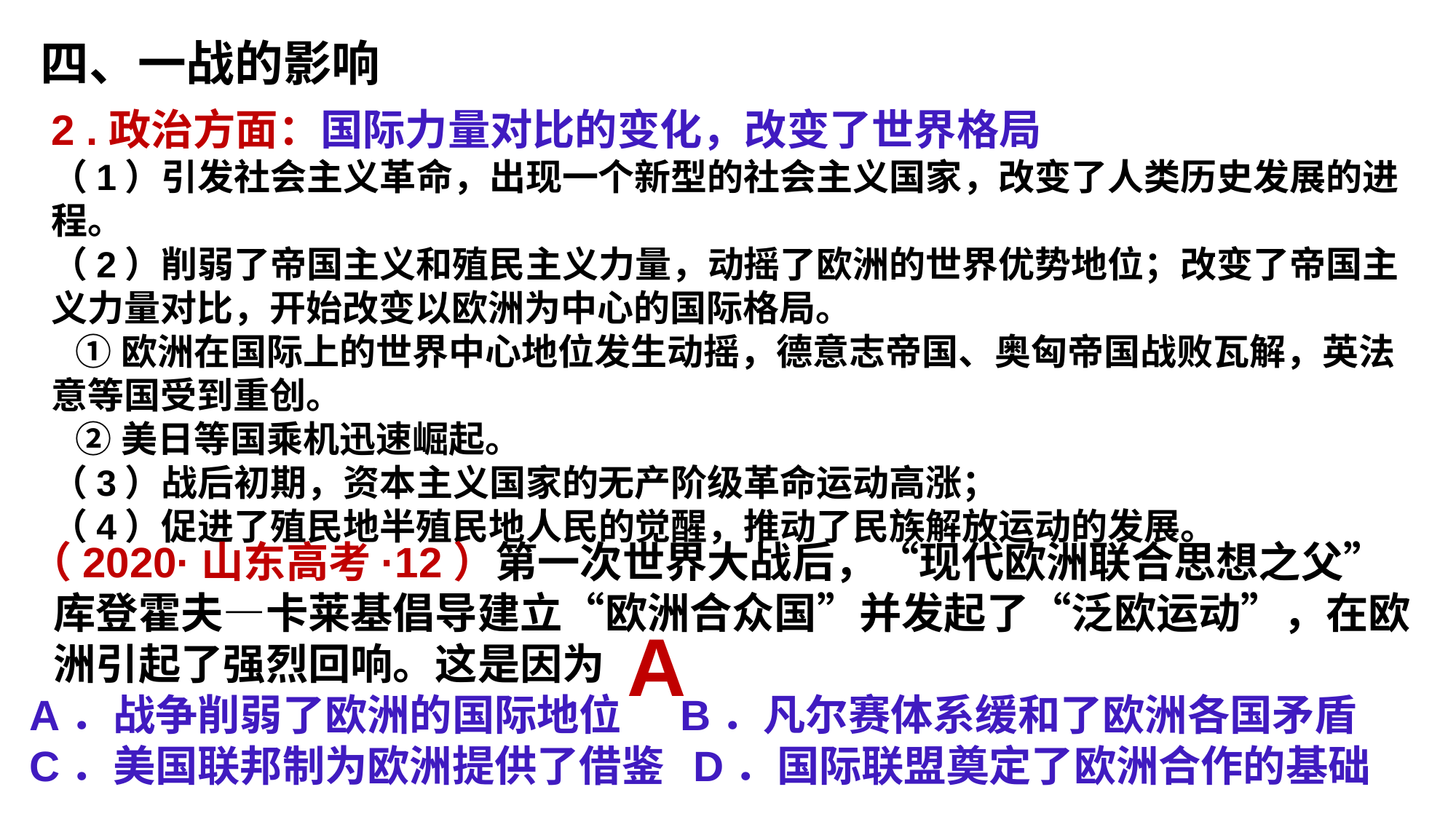

四、一战的影响
2 .政治方面：国际力量对比的变化，改变了世界格局
（1）引发社会主义革命，出现一个新型的社会主义国家，改变了人类历史发展的进程。
（2）削弱了帝国主义和殖民主义力量，动摇了欧洲的世界优势地位；改变了帝国主义力量对比，开始改变以欧洲为中心的国际格局。
   ①欧洲在国际上的世界中心地位发生动摇，德意志帝国、奥匈帝国战败瓦解，英法意等国受到重创。
   ②美日等国乘机迅速崛起。
（3）战后初期，资本主义国家的无产阶级革命运动高涨；
（4）促进了殖民地半殖民地人民的觉醒，推动了民族解放运动的发展。
（2020·山东高考·12）第一次世界大战后，“现代欧洲联合思想之父”库登霍夫—卡莱基倡导建立“欧洲合众国”并发起了“泛欧运动”，在欧洲引起了强烈回响。这是因为
A．战争削弱了欧洲的国际地位     B．凡尔赛体系缓和了欧洲各国矛盾
C．美国联邦制为欧洲提供了借鉴  D．国际联盟奠定了欧洲合作的基础
A